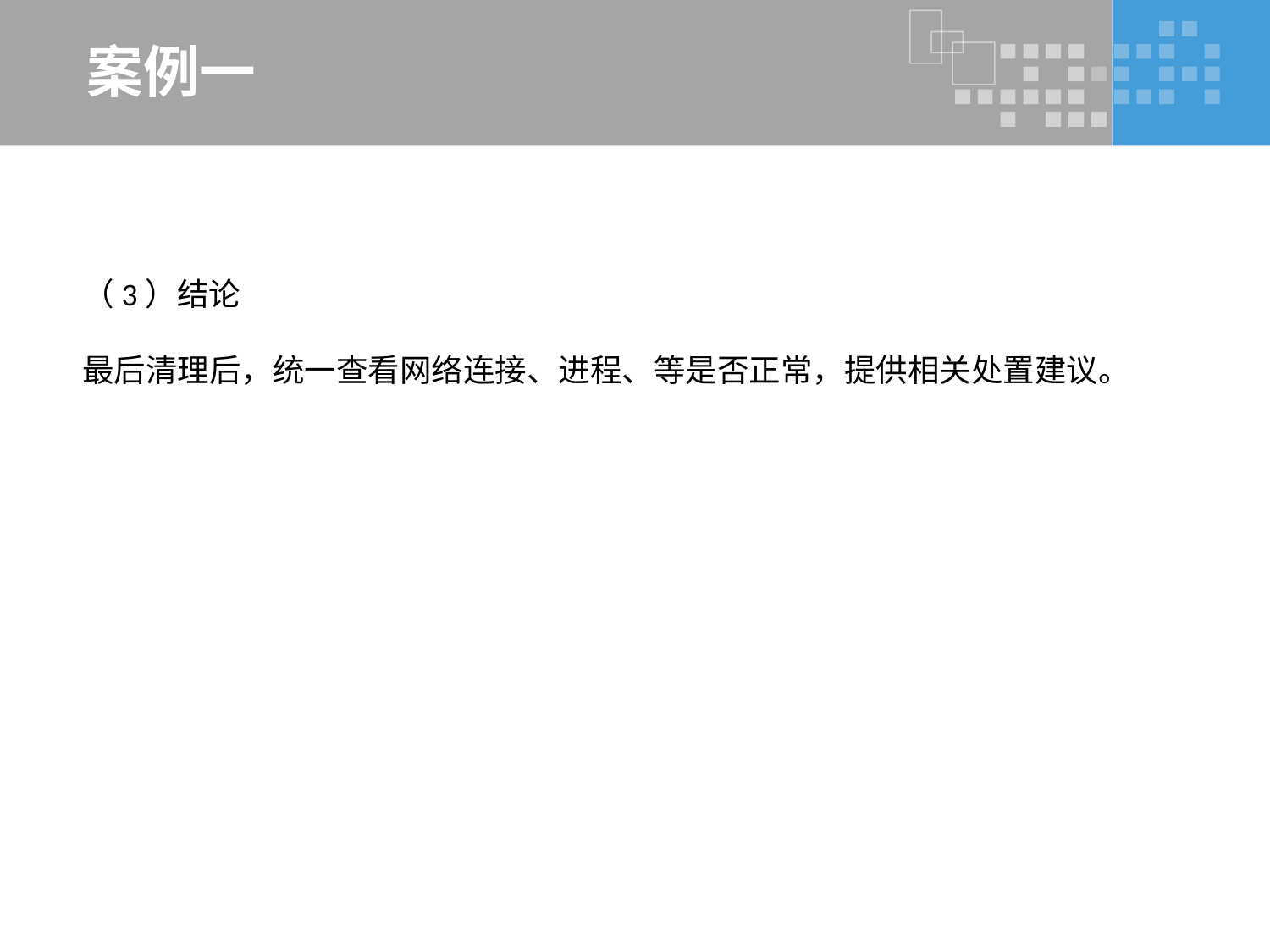

# 案例一
（3）结论

最后清理后，统一查看网络连接、进程、等是否正常，提供相关处置建议。